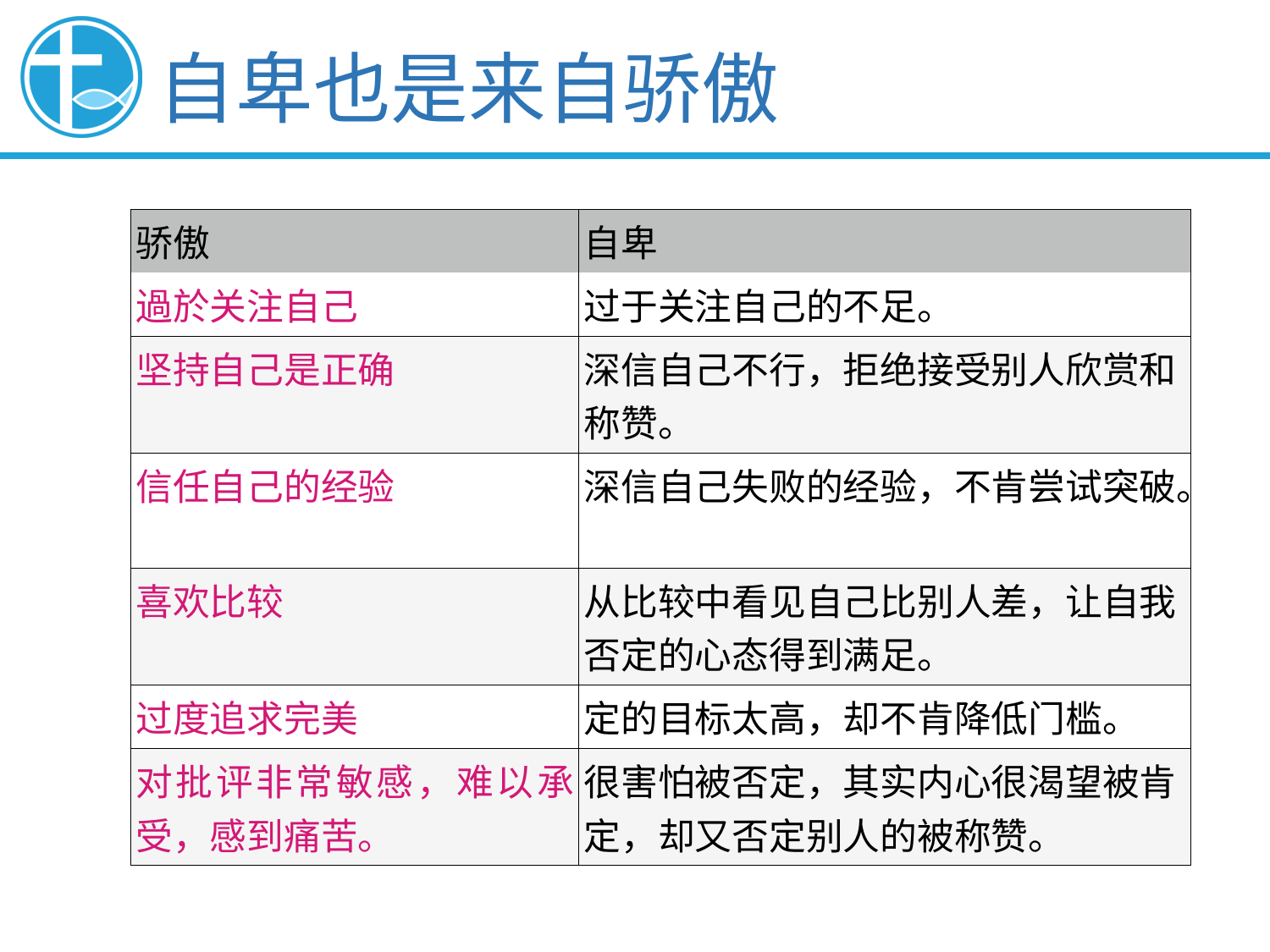

# 自卑也是来自骄傲
| 骄傲 | 自卑 |
| --- | --- |
| 過於关注自己 | 过于关注自己的不足。 |
| 坚持自己是正确 | 深信自己不行，拒绝接受别人欣赏和称赞。 |
| 信任自己的经验 | 深信自己失败的经验，不肯尝试突破。 |
| 喜欢比较 | 从比较中看见自己比别人差，让自我否定的心态得到满足。 |
| 过度追求完美 | 定的目标太高，却不肯降低门槛。 |
| 对批评非常敏感，难以承受，感到痛苦。 | 很害怕被否定，其实内心很渴望被肯定，却又否定别人的被称赞。 |